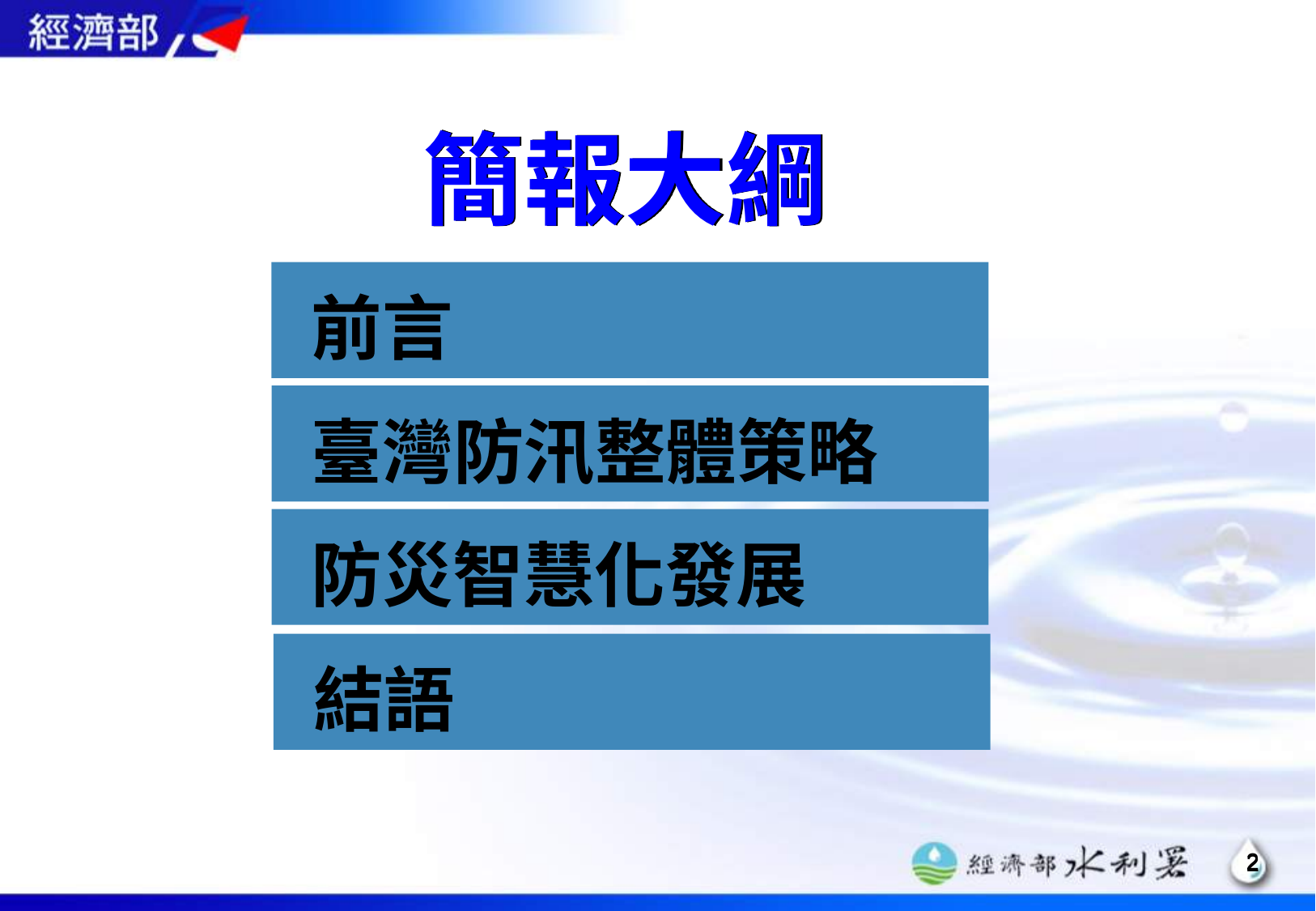

簡報大綱

前言

臺灣防汛整體策略

防災智慧化發展

結語
2
2